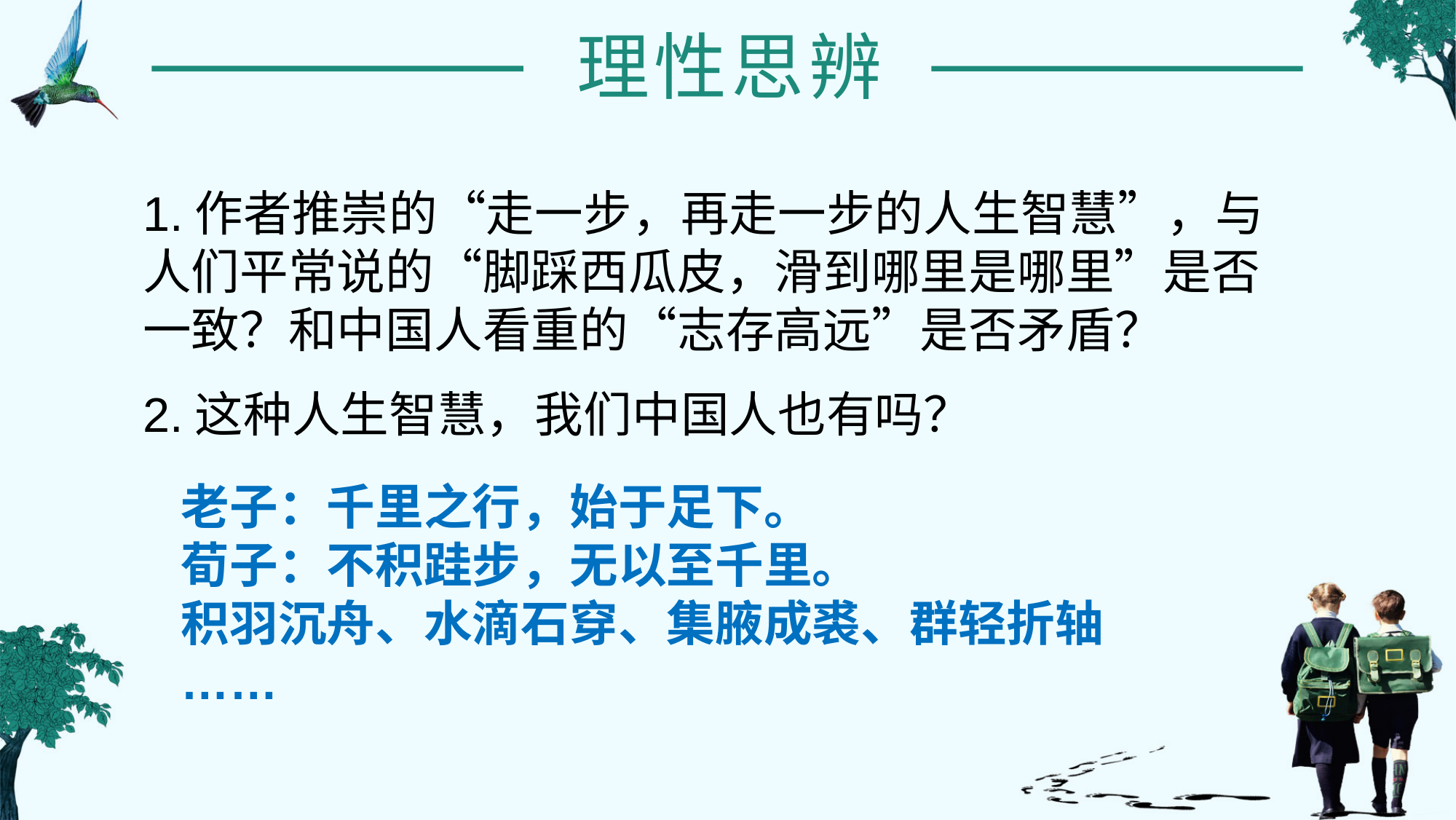

理性思辨

1.作者推崇的“走一步，再走一步的人生智慧”，与人们平常说的“脚踩西瓜皮，滑到哪里是哪里”是否一致？和中国人看重的“志存高远”是否矛盾？
2.这种人生智慧，我们中国人也有吗？
老子：千里之行，始于足下。
荀子：不积跬步，无以至千里。
积羽沉舟、水滴石穿、集腋成裘、群轻折轴
……